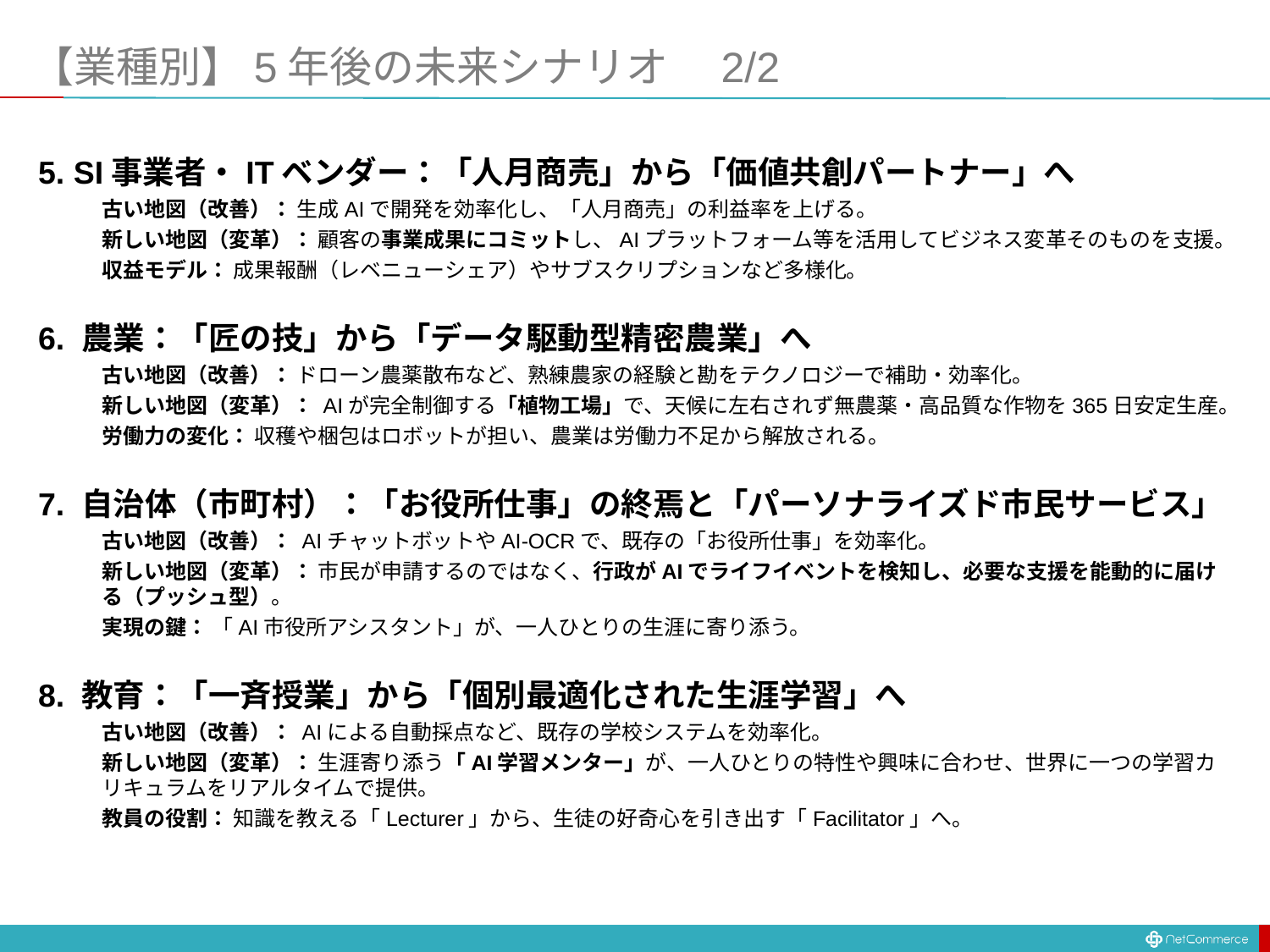

# 【業種別】5年後の未来シナリオ　2/2
5. SI事業者・ITベンダー：「人月商売」から「価値共創パートナー」へ
古い地図（改善）： 生成AIで開発を効率化し、「人月商売」の利益率を上げる。
新しい地図（変革）： 顧客の事業成果にコミットし、AIプラットフォーム等を活用してビジネス変革そのものを支援。
収益モデル： 成果報酬（レベニューシェア）やサブスクリプションなど多様化。

6. 農業：「匠の技」から「データ駆動型精密農業」へ
古い地図（改善）： ドローン農薬散布など、熟練農家の経験と勘をテクノロジーで補助・効率化。
新しい地図（変革）： AIが完全制御する「植物工場」で、天候に左右されず無農薬・高品質な作物を365日安定生産。
労働力の変化： 収穫や梱包はロボットが担い、農業は労働力不足から解放される。

7. 自治体（市町村）：「お役所仕事」の終焉と「パーソナライズド市民サービス」
古い地図（改善）： AIチャットボットやAI-OCRで、既存の「お役所仕事」を効率化。
新しい地図（変革）： 市民が申請するのではなく、行政がAIでライフイベントを検知し、必要な支援を能動的に届ける（プッシュ型）。
実現の鍵： 「AI市役所アシスタント」が、一人ひとりの生涯に寄り添う。

8. 教育：「一斉授業」から「個別最適化された生涯学習」へ
古い地図（改善）： AIによる自動採点など、既存の学校システムを効率化。
新しい地図（変革）： 生涯寄り添う「AI学習メンター」が、一人ひとりの特性や興味に合わせ、世界に一つの学習カリキュラムをリアルタイムで提供。
教員の役割： 知識を教える「Lecturer」から、生徒の好奇心を引き出す「Facilitator」へ。